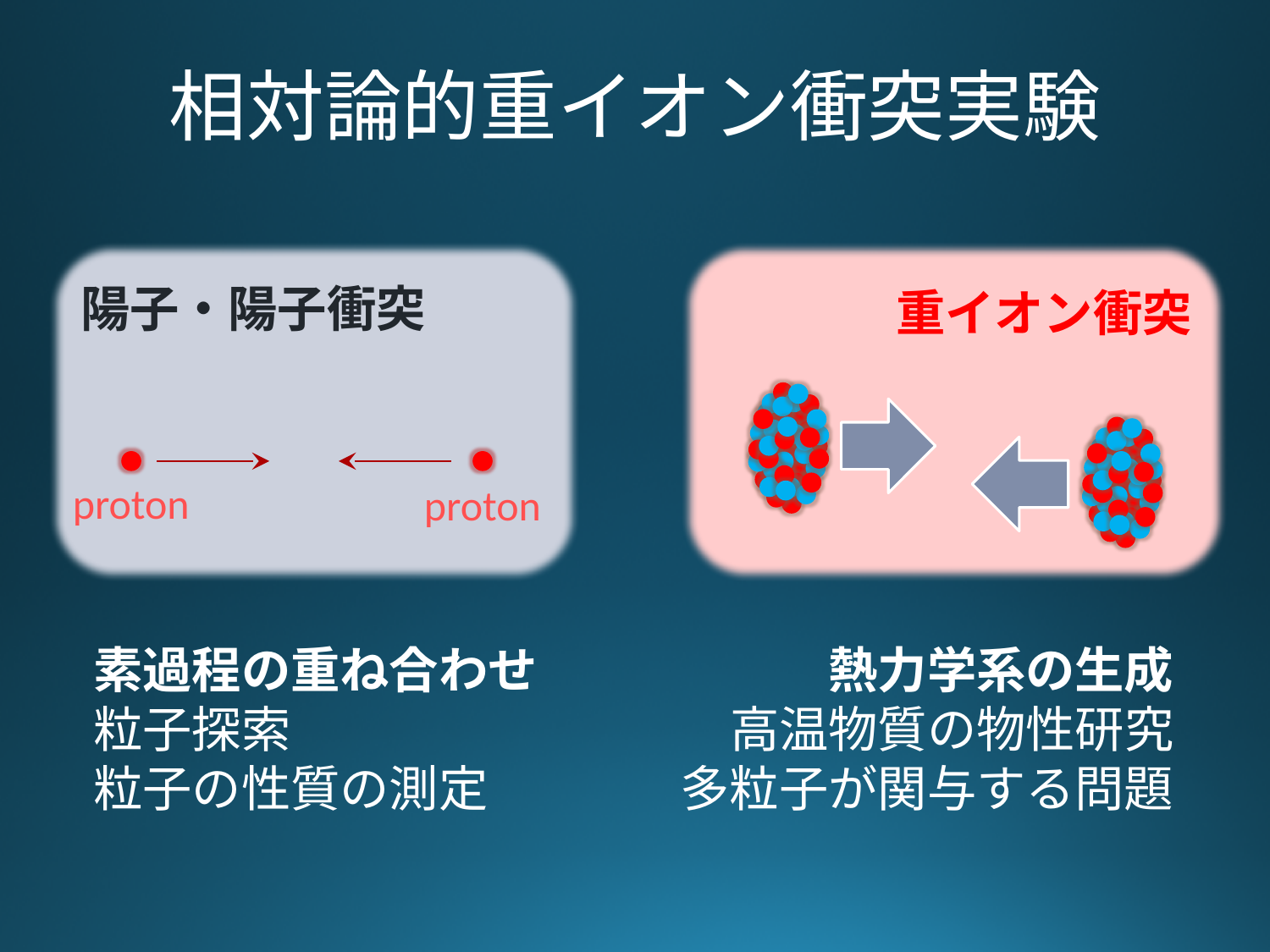

# 相対論的重イオン衝突実験

陽子・陽子衝突
重イオン衝突

proton
proton

素過程の重ね合わせ
粒子探索
粒子の性質の測定
熱力学系の生成
高温物質の物性研究
多粒子が関与する問題